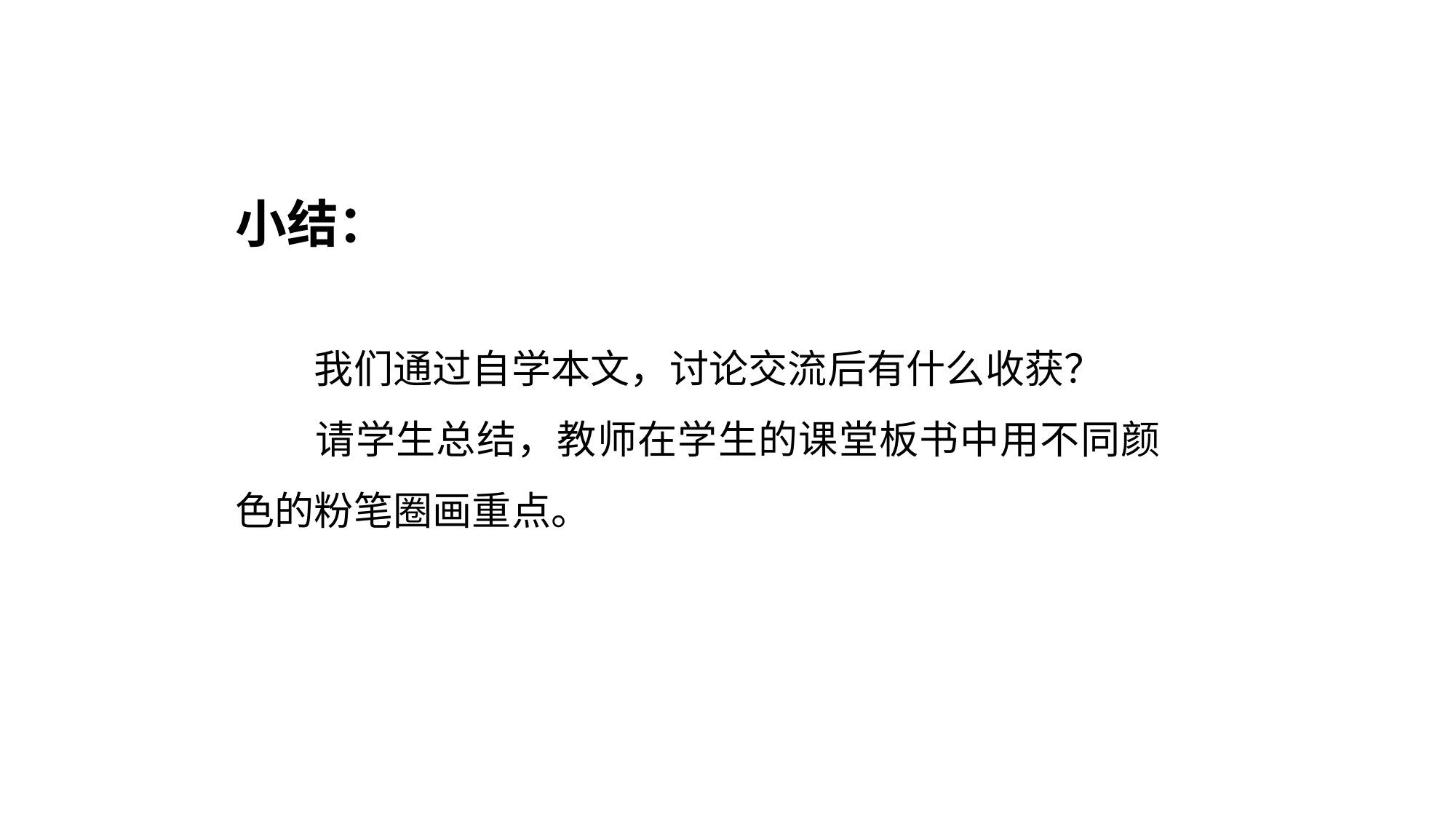

小结：
　　我们通过自学本文，讨论交流后有什么收获？
　　请学生总结，教师在学生的课堂板书中用不同颜色的粉笔圈画重点。